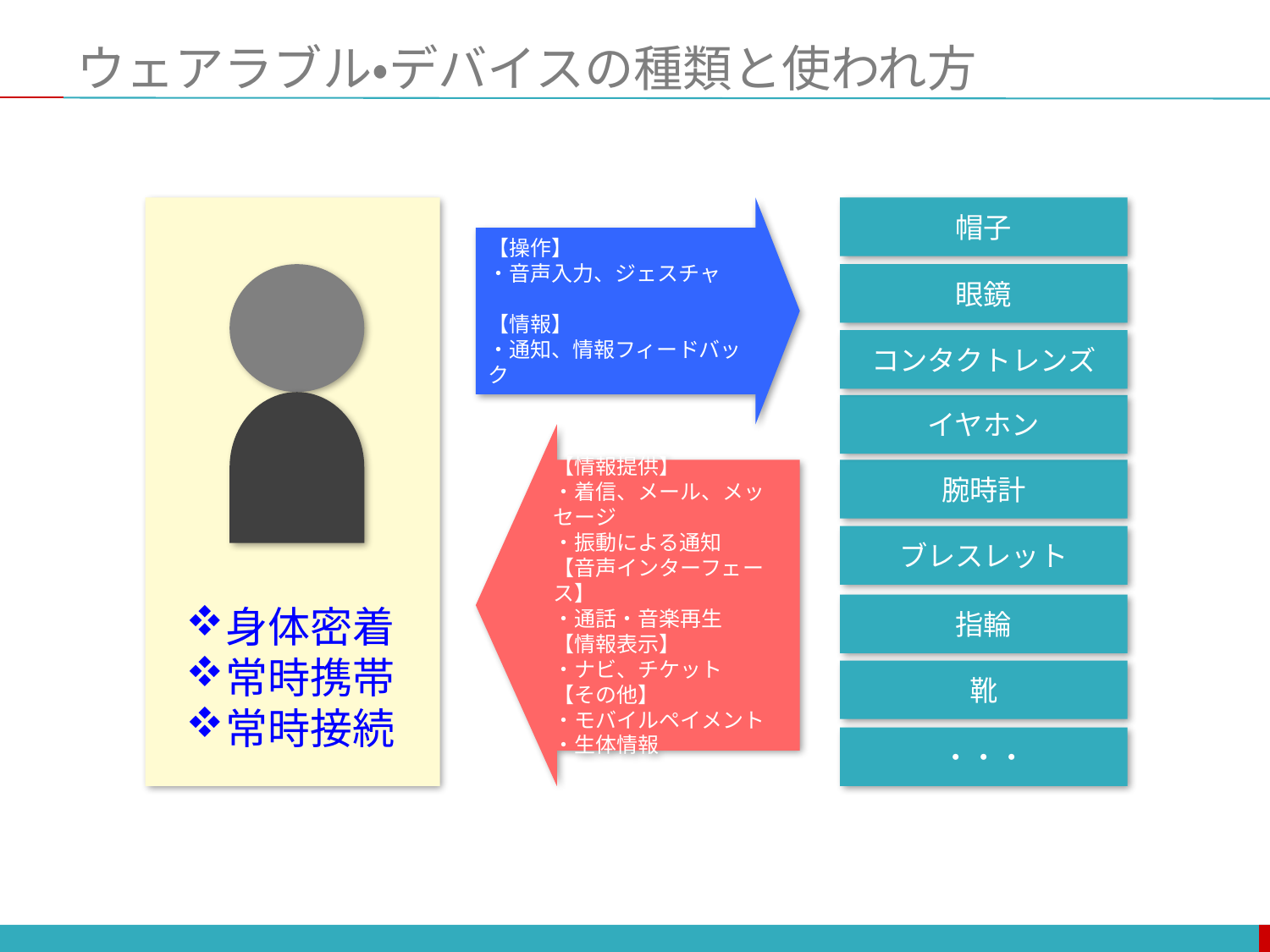

# ウェアラブル・デバイスの種類と使われ方

帽子
【操作】
・音声入力、ジェスチャ

【情報】
・通知、情報フィードバック

眼鏡
コンタクトレンズ
イヤホン
【情報提供】
・着信、メール、メッセージ
・振動による通知
【音声インターフェース】
・通話・音楽再生
【情報表示】
・ナビ、チケット
【その他】
・モバイルペイメント
・生体情報
腕時計
ブレスレット
身体密着
常時携帯
常時接続
指輪
靴
・・・